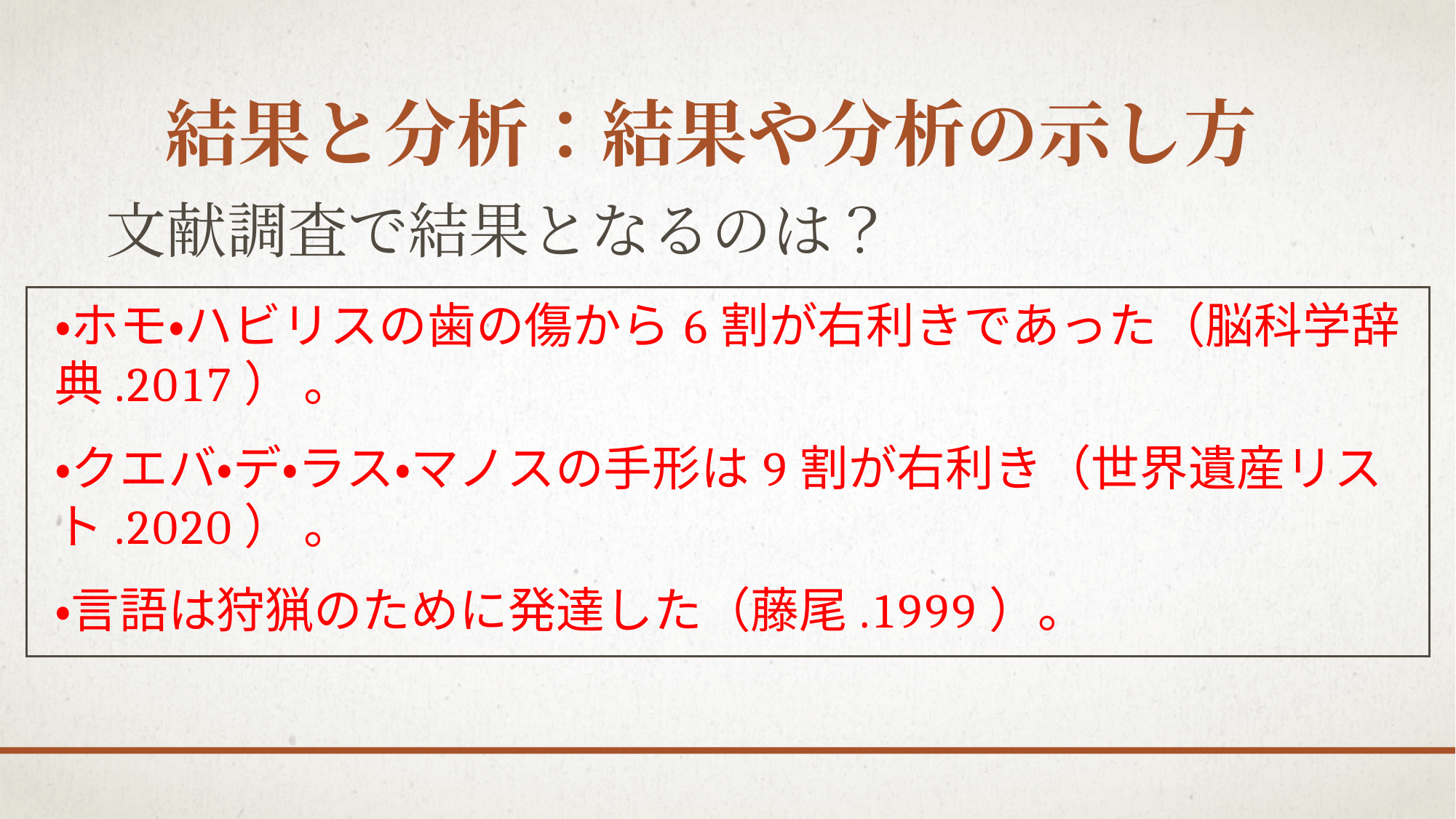

# 結果と分析：結果や分析の示し方
文献調査で結果となるのは？

・ホモ・ハビリスの歯の傷から6割が右利きであった（脳科学辞典.2017） 。
・クエバ・デ・ラス・マノスの手形は9割が右利き（世界遺産リスト.2020） 。
・言語は狩猟のために発達した（藤尾.1999）。